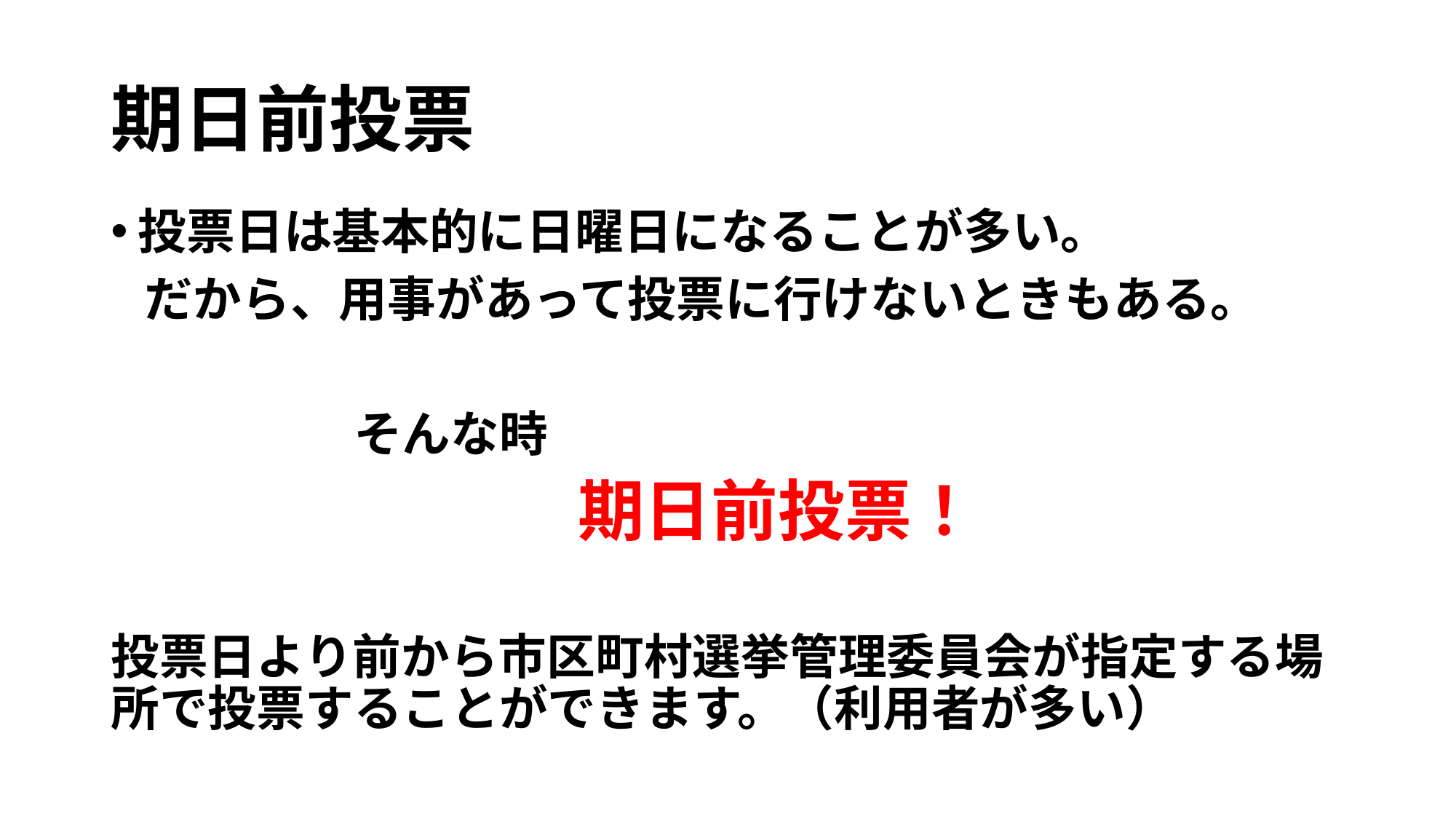

# 期日前投票
投票日は基本的に日曜日になることが多い。
  だから、用事があって投票に行けないときもある。

　　　　　そんな時
　　　　　　　期日前投票！

投票日より前から市区町村選挙管理委員会が指定する場所で投票することができます。（利用者が多い）